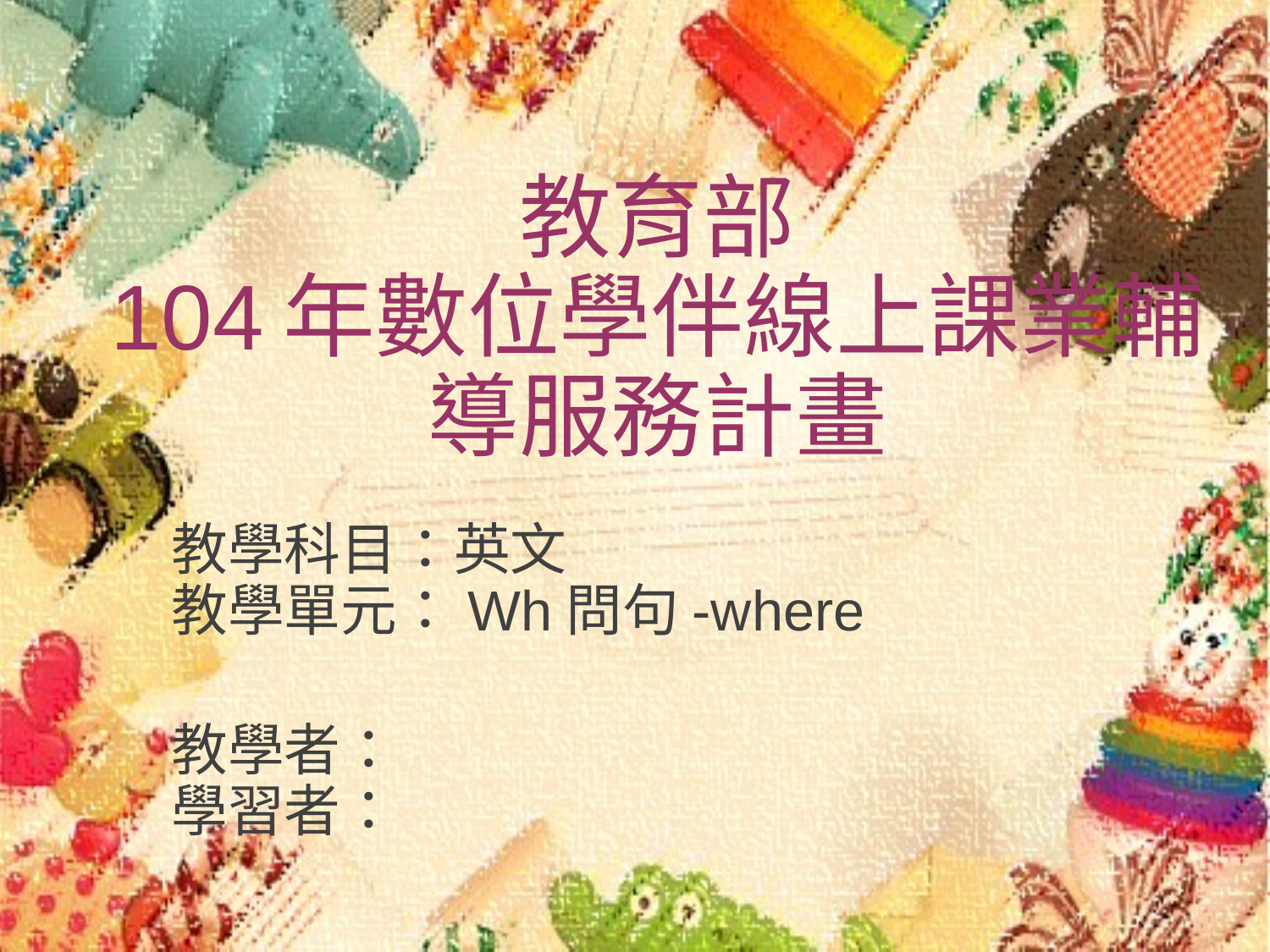

教育部
104年數位學伴線上課業輔導服務計畫
教學科目：英文
教學單元：Wh問句-where
教學者：
學習者：